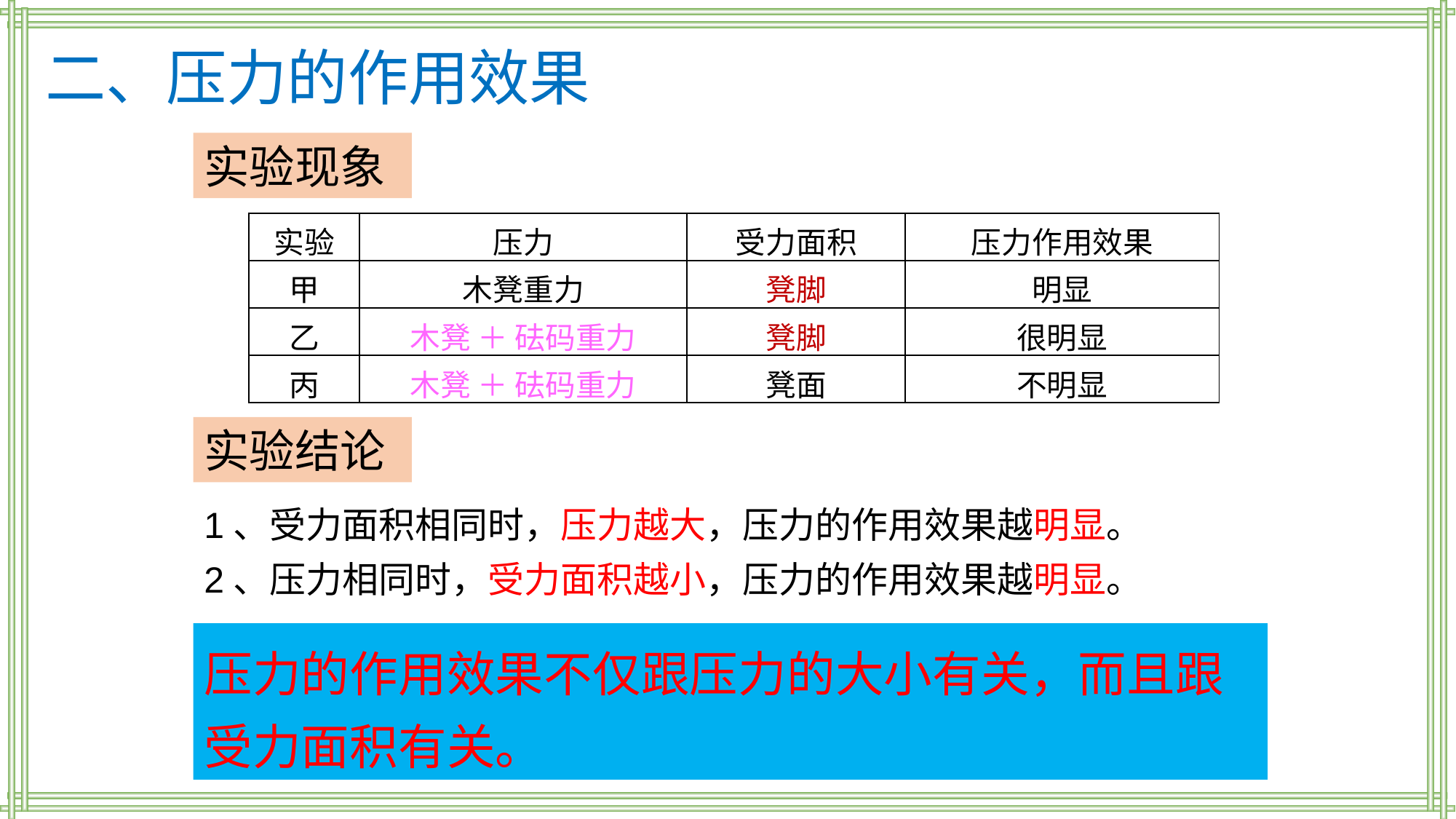

二、压力的作用效果
实验现象
| 实验 | 压力 | 受力面积 | 压力作用效果 |
| --- | --- | --- | --- |
| 甲 | 木凳重力 | 凳脚 | 明显 |
| 乙 | 木凳 ＋ 砝码重力 | 凳脚 | 很明显 |
| 丙 | 木凳 ＋ 砝码重力 | 凳面 | 不明显 |
实验结论
1、受力面积相同时，压力越大，压力的作用效果越明显。
2、压力相同时，受力面积越小，压力的作用效果越明显。
压力的作用效果不仅跟压力的大小有关，而且跟受力面积有关。